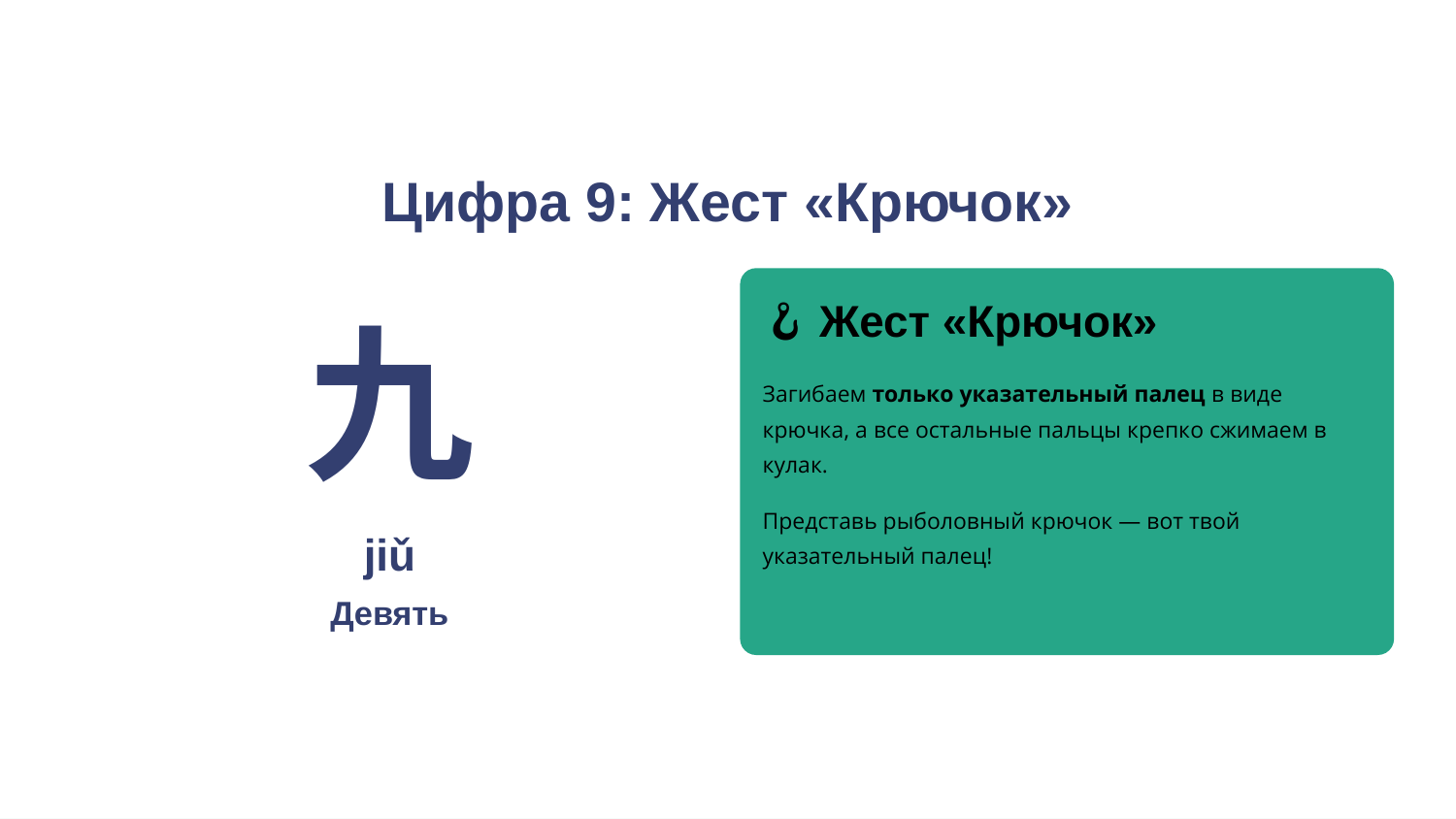

Цифра 9: Жест «Крючок»

九
🪝 Жест «Крючок»
Загибаем только указательный палец в виде крючка, а все остальные пальцы крепко сжимаем в кулак.
Представь рыболовный крючок — вот твой указательный палец!
jiǔ
Девять